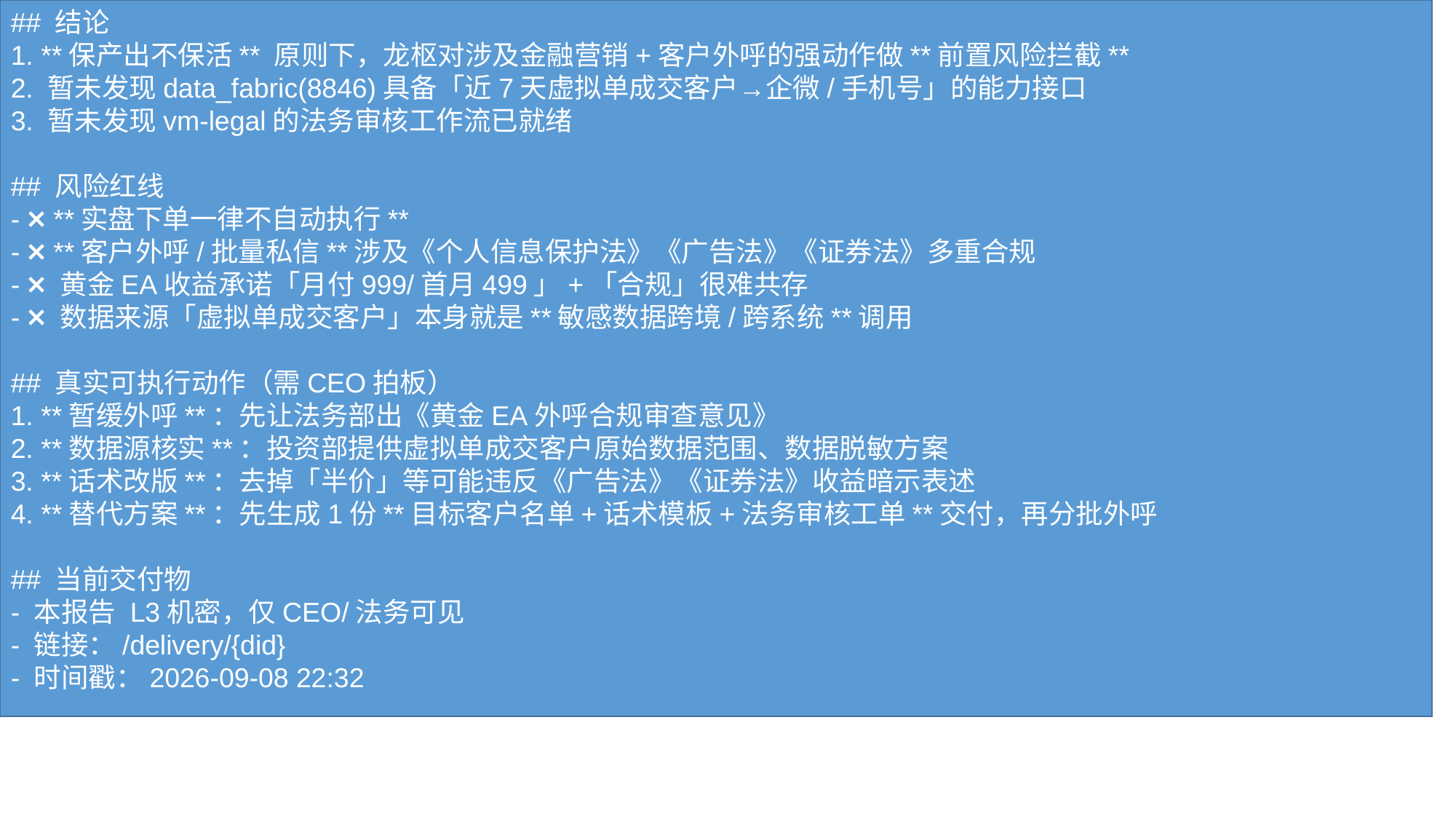

## 结论 1. **保产出不保活** 原则下，龙枢对涉及金融营销+客户外呼的强动作做**前置风险拦截** 2. 暂未发现data_fabric(8846)具备「近7天虚拟单成交客户→企微/手机号」的能力接口 3. 暂未发现vm-legal的法务审核工作流已就绪 ## 风险红线 - ❌ **实盘下单一律不自动执行** - ❌ **客户外呼/批量私信**涉及《个人信息保护法》《广告法》《证券法》多重合规 - ❌ 黄金EA收益承诺「月付999/首月499」+「合规」很难共存 - ❌ 数据来源「虚拟单成交客户」本身就是**敏感数据跨境/跨系统**调用 ## 真实可执行动作（需CEO拍板） 1. **暂缓外呼**：先让法务部出《黄金EA外呼合规审查意见》 2. **数据源核实**：投资部提供虚拟单成交客户原始数据范围、数据脱敏方案 3. **话术改版**：去掉「半价」等可能违反《广告法》《证券法》收益暗示表述 4. **替代方案**：先生成1份**目标客户名单+话术模板+法务审核工单**交付，再分批外呼 ## 当前交付物 - 本报告 L3机密，仅CEO/法务可见 - 链接：/delivery/{did} - 时间戳：2026-09-08 22:32 ## 下一步 等CEO明确： - 是否授权数据fabric(8846)提供近7天虚拟单成交数据 - 是否同意暂缓外呼至法务审核通过 - 是否同意本任务改走L3机密通道
#